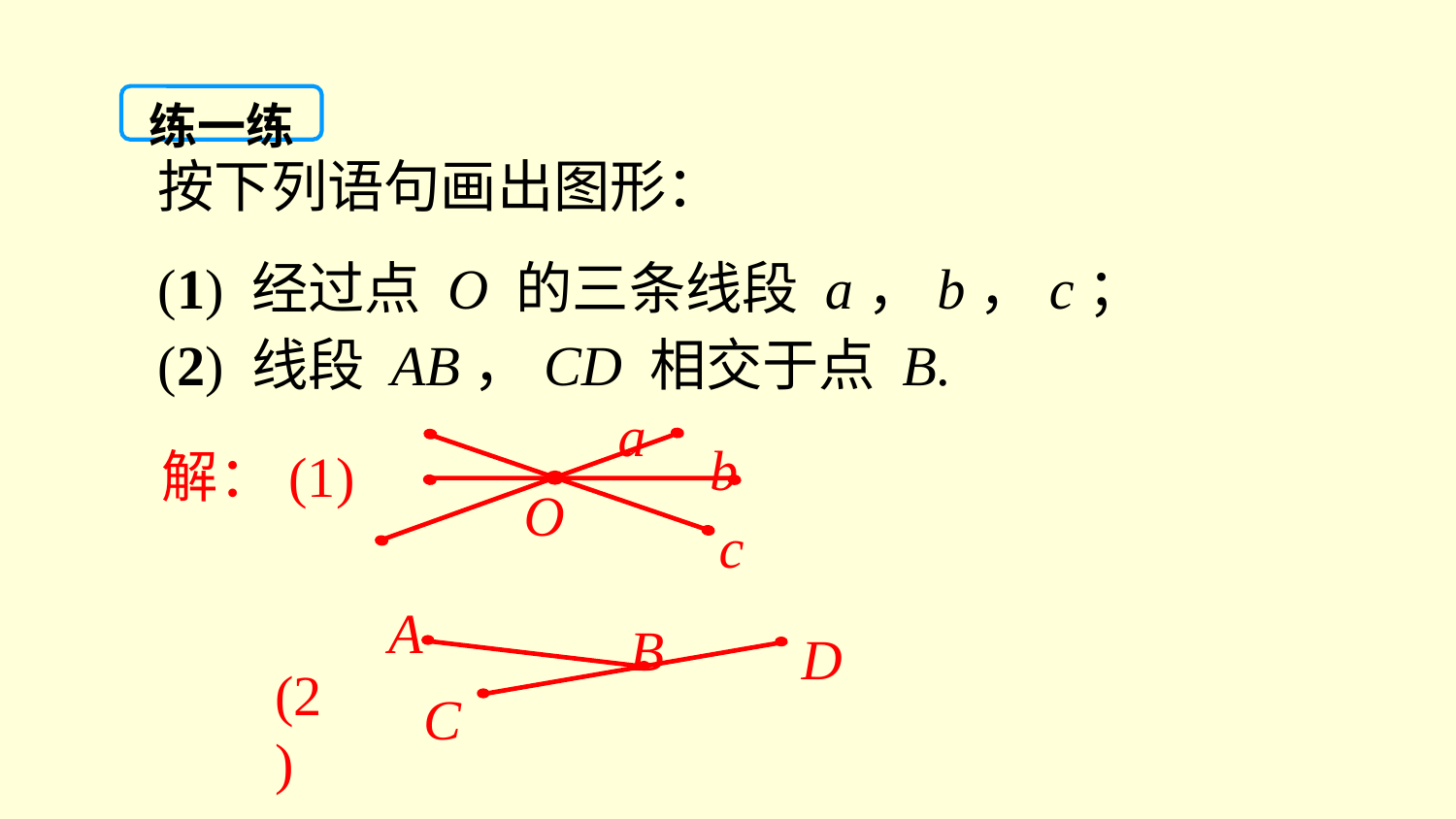

练一练
按下列语句画出图形：
(1) 经过点 O 的三条线段 a，b，c；
(2) 线段 AB，CD 相交于点 B.
a
b

O

c

解：(1)
A
B
D

C

(2)